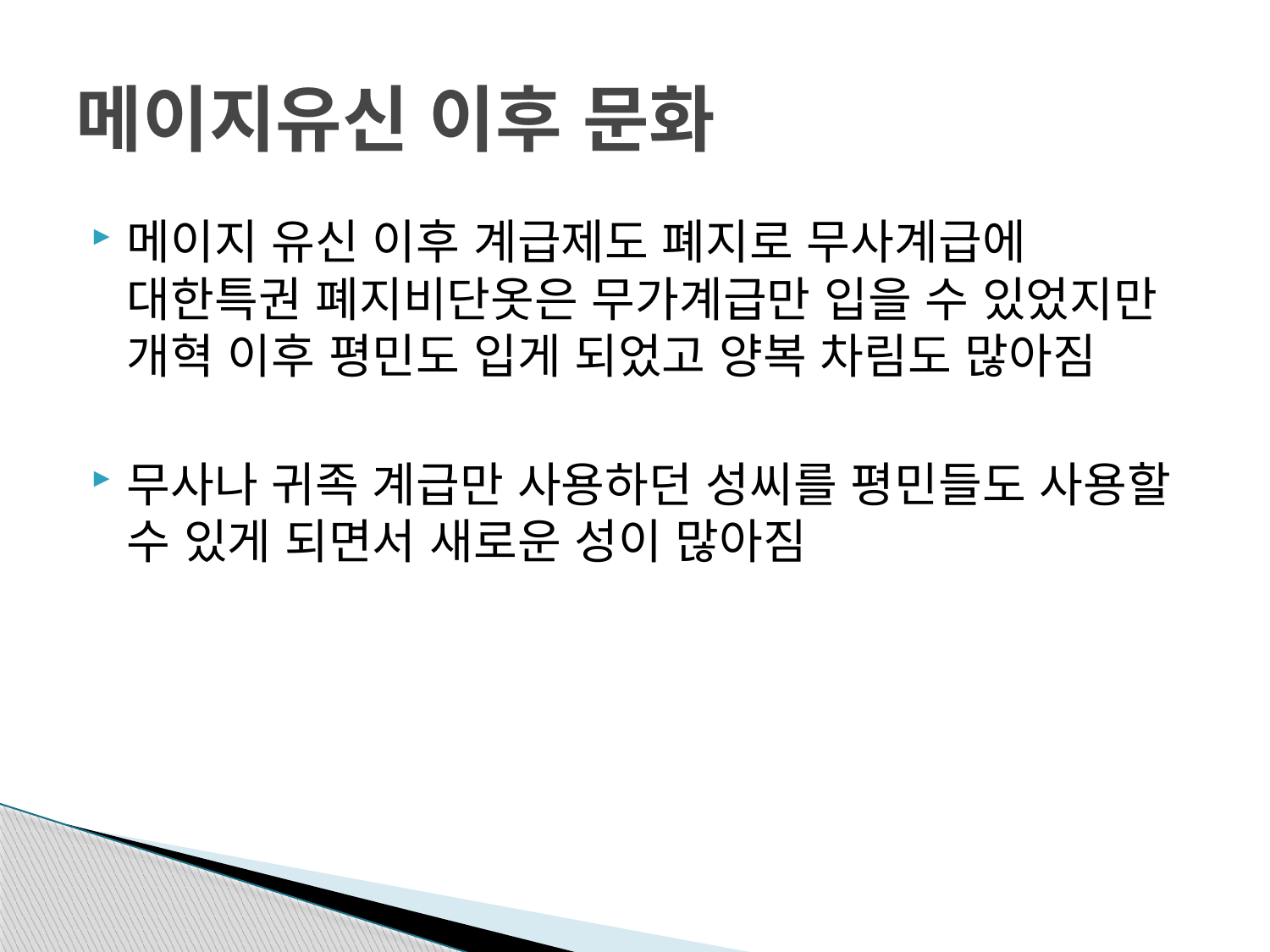

# 메이지유신 이후 문화
메이지 유신 이후 계급제도 폐지로 무사계급에 대한특권 폐지비단옷은 무가계급만 입을 수 있었지만 개혁 이후 평민도 입게 되었고 양복 차림도 많아짐

무사나 귀족 계급만 사용하던 성씨를 평민들도 사용할 수 있게 되면서 새로운 성이 많아짐